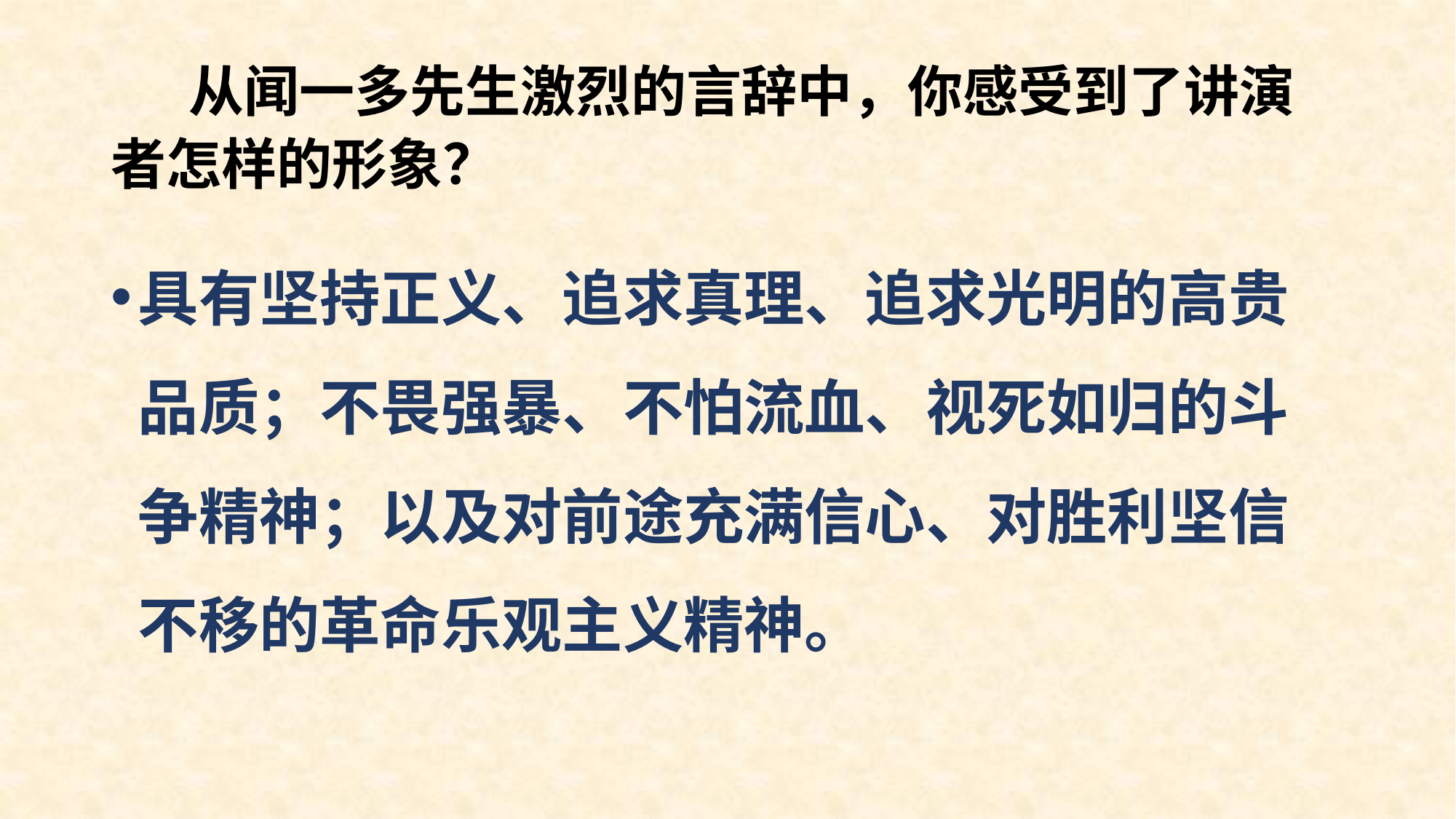

# 从闻一多先生激烈的言辞中，你感受到了讲演者怎样的形象？
具有坚持正义、追求真理、追求光明的高贵品质；不畏强暴、不怕流血、视死如归的斗争精神；以及对前途充满信心、对胜利坚信不移的革命乐观主义精神。